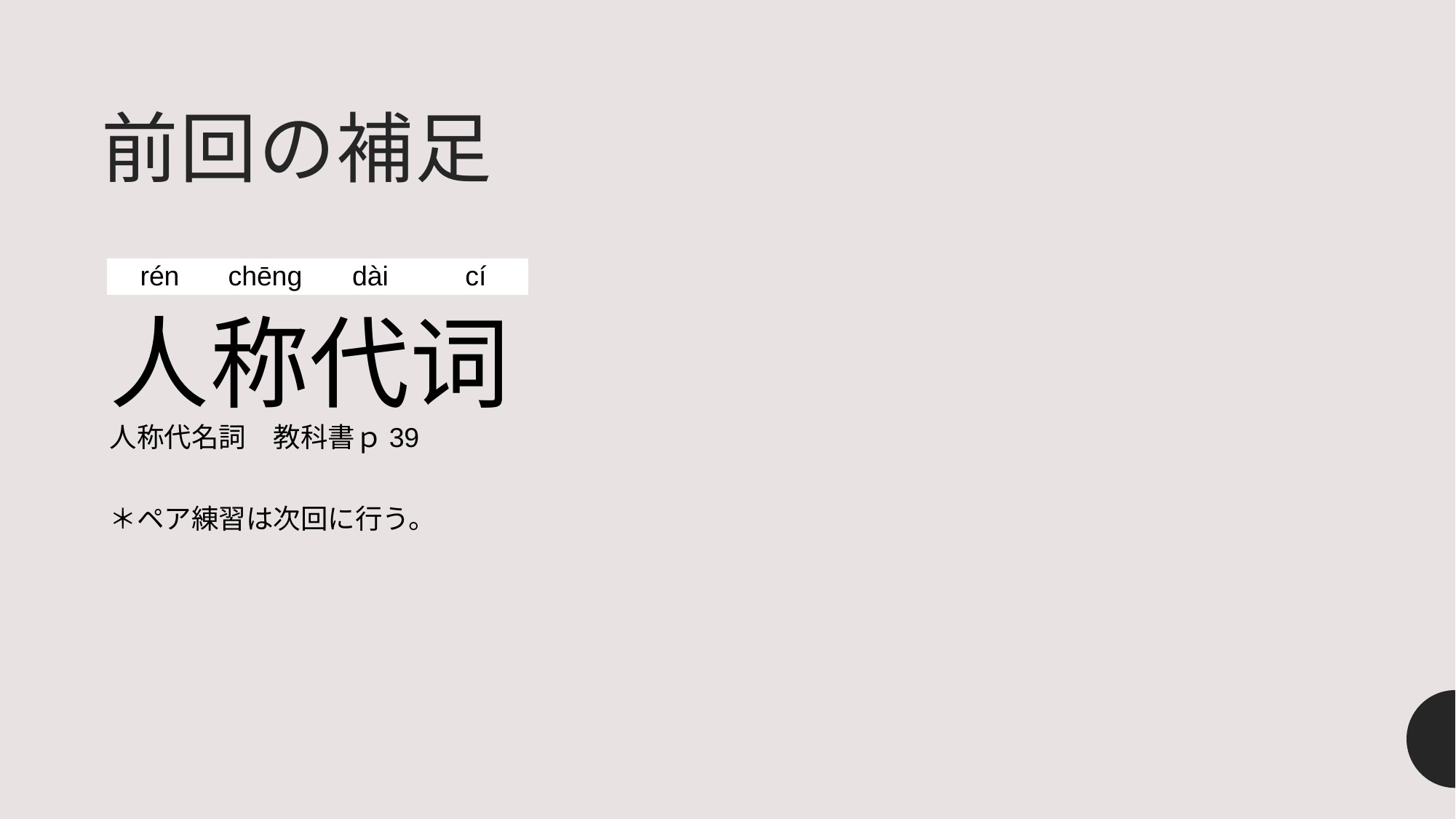

# 前回の補足
| rén | chēng | dài | cí |
| --- | --- | --- | --- |
人称代词
人称代名詞　教科書ｐ39
＊ペア練習は次回に行う。